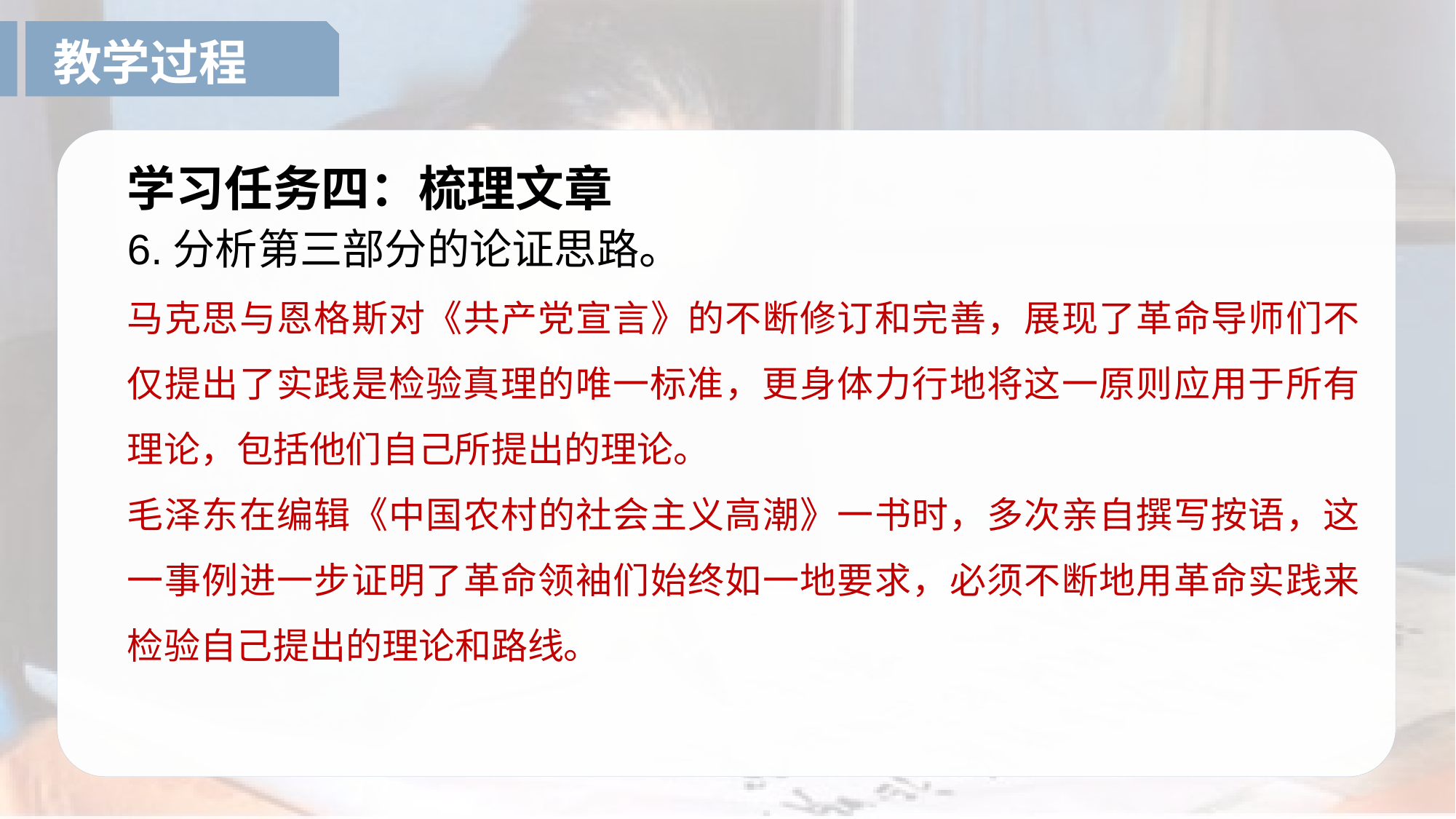

教学过程
# 学习任务四：梳理文章

6.分析第三部分的论证思路。
马克思与恩格斯对《共产党宣言》的不断修订和完善，展现了革命导师们不仅提出了实践是检验真理的唯一标准，更身体力行地将这一原则应用于所有理论，包括他们自己所提出的理论。
毛泽东在编辑《中国农村的社会主义高潮》一书时，多次亲自撰写按语，这一事例进一步证明了革命领袖们始终如一地要求，必须不断地用革命实践来检验自己提出的理论和路线。